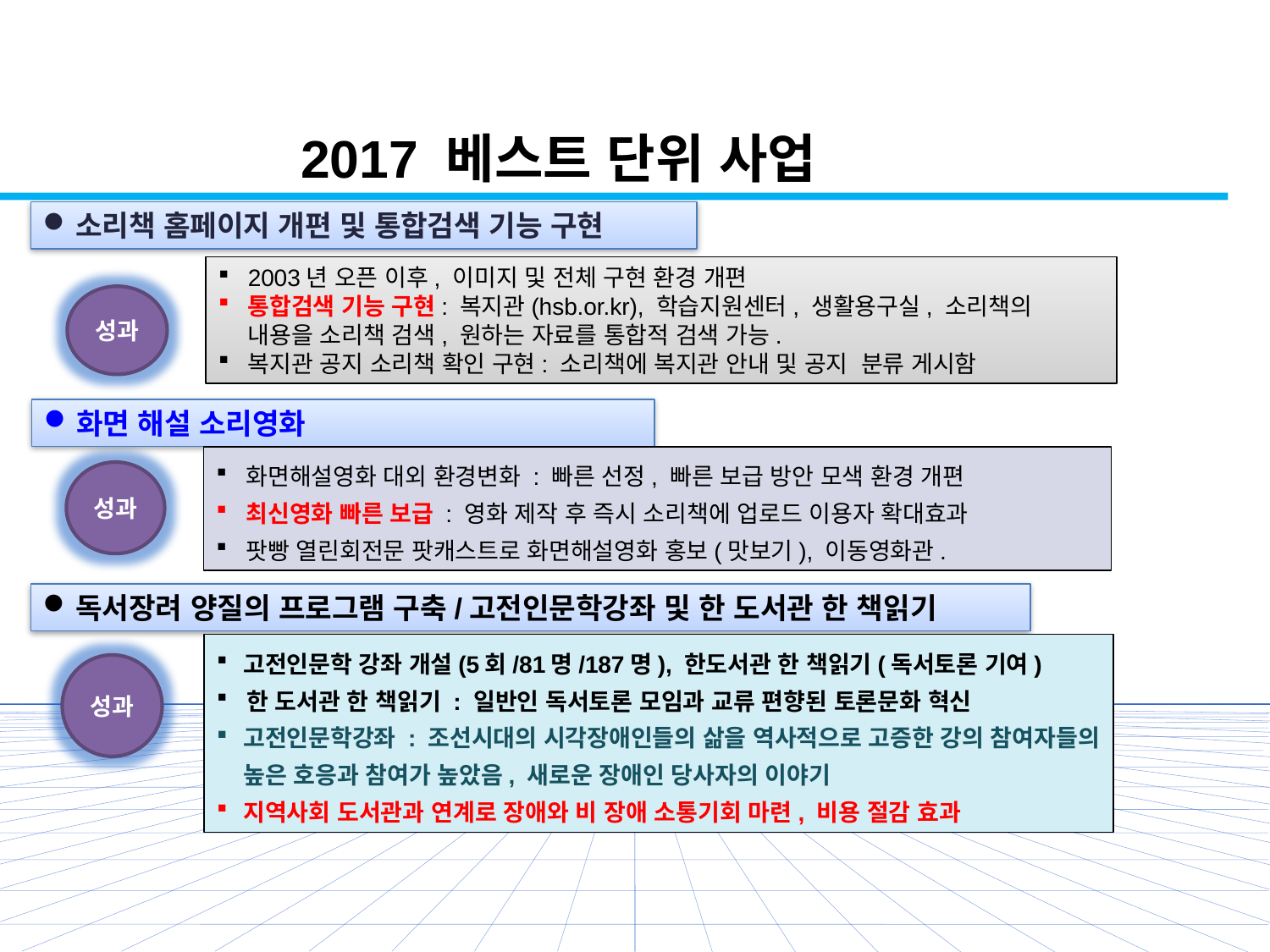

2017 베스트 단위 사업

소리책 홈페이지 개편 및 통합검색 기능 구현
2003년 오픈 이후, 이미지 및 전체 구현 환경 개편
통합검색 기능 구현: 복지관(hsb.or.kr), 학습지원센터, 생활용구실, 소리책의 내용을 소리책 검색, 원하는 자료를 통합적 검색 가능.
복지관 공지 소리책 확인 구현: 소리책에 복지관 안내 및 공지  분류 게시함
성과
화면 해설 소리영화
화면해설영화 대외 환경변화 : 빠른 선정, 빠른 보급 방안 모색 환경 개편
최신영화 빠른 보급 : 영화 제작 후 즉시 소리책에 업로드 이용자 확대효과
팟빵 열린회전문 팟캐스트로 화면해설영화 홍보(맛보기), 이동영화관.
성과
독서장려 양질의 프로그램 구축/고전인문학강좌 및 한 도서관 한 책읽기
고전인문학 강좌 개설(5회/81명/187명), 한도서관 한 책읽기(독서토론 기여)
한 도서관 한 책읽기 : 일반인 독서토론 모임과 교류 편향된 토론문화 혁신
고전인문학강좌 : 조선시대의 시각장애인들의 삶을 역사적으로 고증한 강의 참여자들의 높은 호응과 참여가 높았음, 새로운 장애인 당사자의 이야기
지역사회 도서관과 연계로 장애와 비 장애 소통기회 마련, 비용 절감 효과
성과